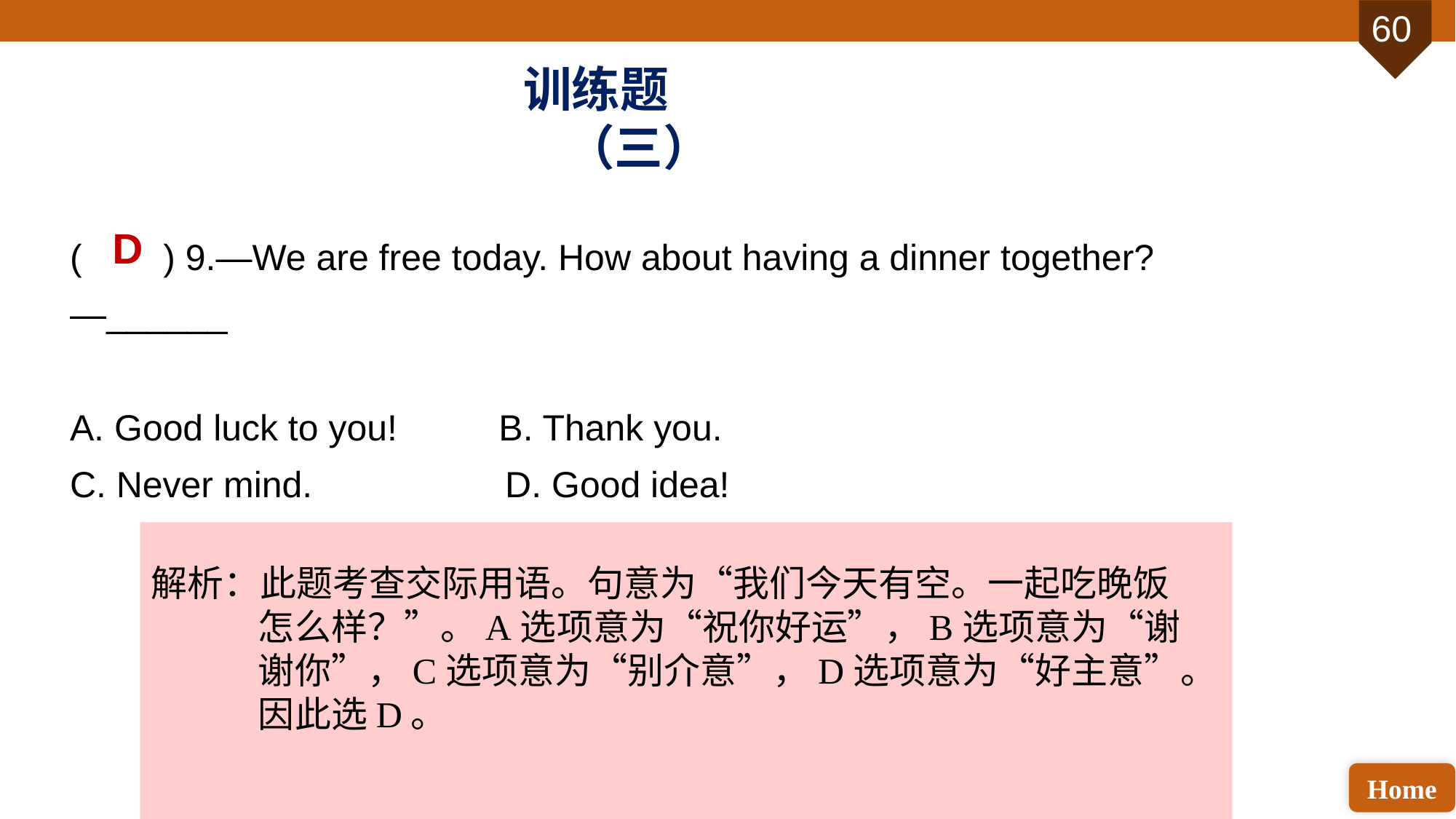

训练题（三）
D
(        ) 9.—We are free today. How about having a dinner together?
—______

A. Good luck to you!          B. Thank you.
C. Never mind.                   D. Good idea!

解析：此题考查交际用语。句意为“我们今天有空。一起吃晚饭怎么样？”。A选项意为“祝你好运”，B选项意为“谢谢你”，C选项意为“别介意”，D选项意为“好主意”。因此选D。